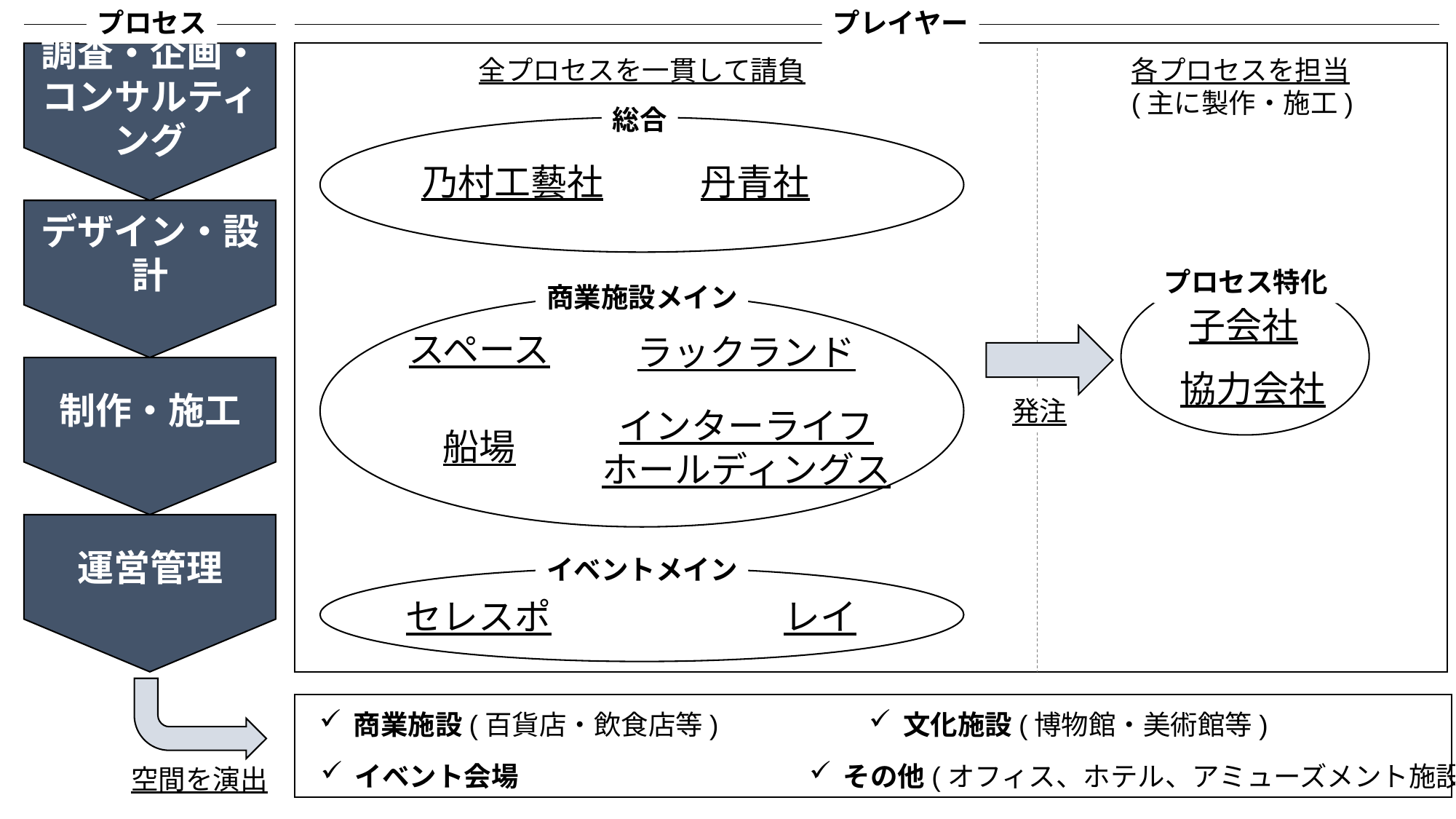

プロセス
プレイヤー
調査・企画・
コンサルティング
デザイン・設計
制作・施工
運営管理

全プロセスを一貫して請負
各プロセスを担当
(主に製作・施工)
総合

乃村工藝社
丹青社
プロセス特化

子会社
協力会社
商業施設メイン

スペース
ラックランド
インターライフ
ホールディングス
船場

発注
イベントメイン

セレスポ
レイ

商業施設(百貨店・飲食店等)
文化施設(博物館・美術館等)
イベント会場
その他(オフィス、ホテル、アミューズメント施設等)
空間を演出